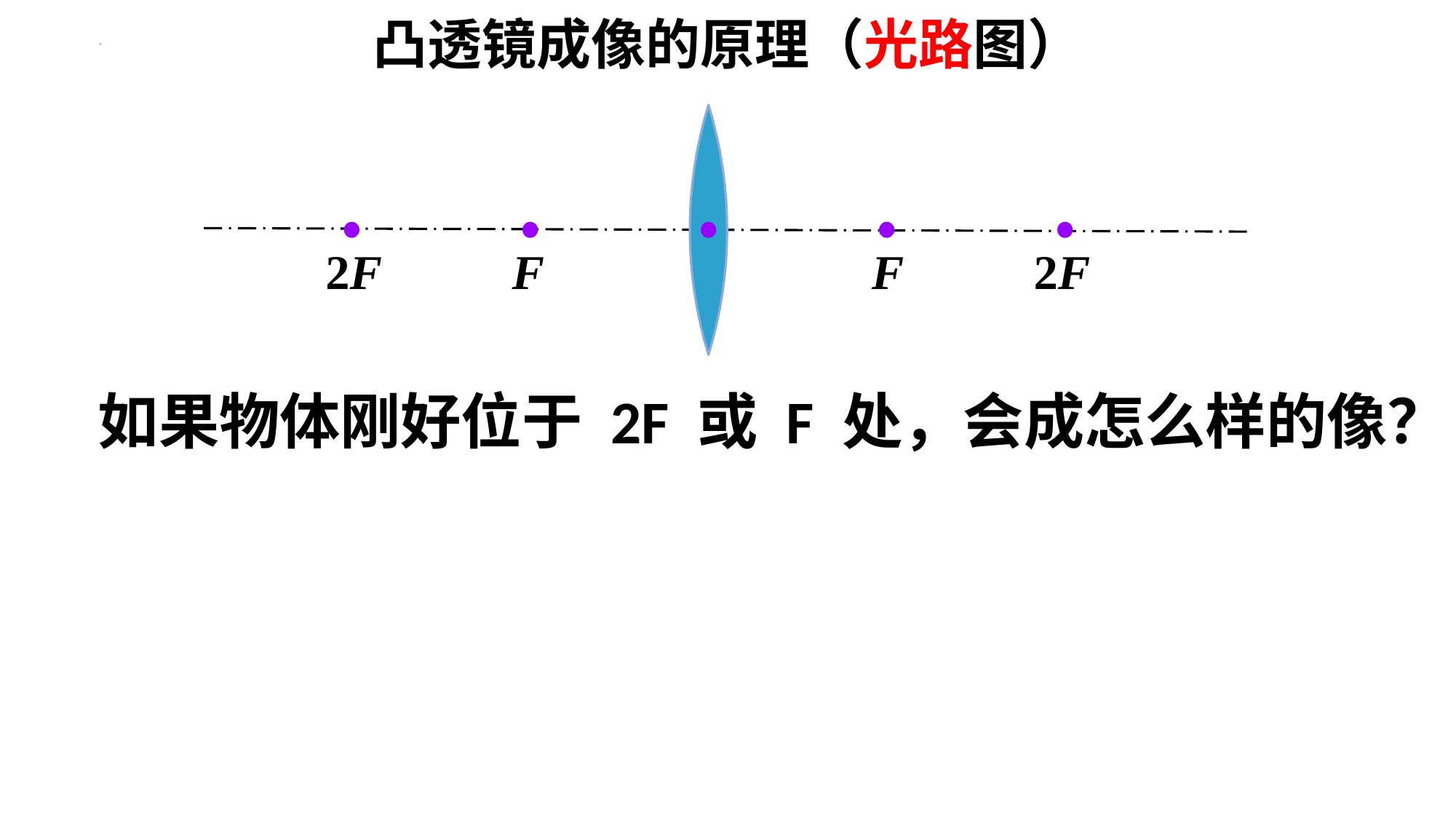

凸透镜成像的原理（光路图）

2F
F
F
2F
如果物体刚好位于 2F 或 F 处，会成怎么样的像？